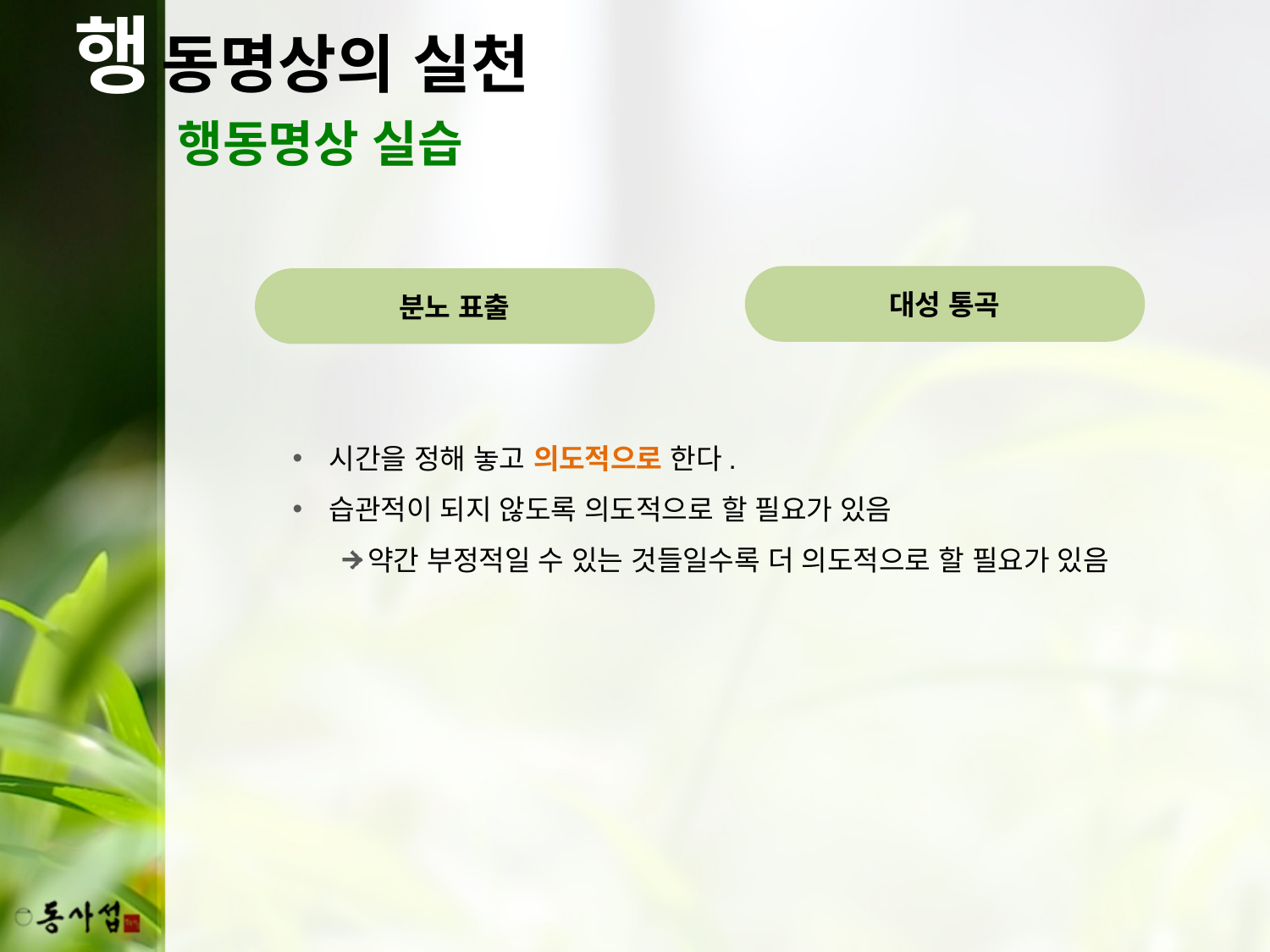

행
동명상의 실천
행동명상 실습
대성 통곡
분노 표출
시간을 정해 놓고 의도적으로 한다.
습관적이 되지 않도록 의도적으로 할 필요가 있음
약간 부정적일 수 있는 것들일수록 더 의도적으로 할 필요가 있음